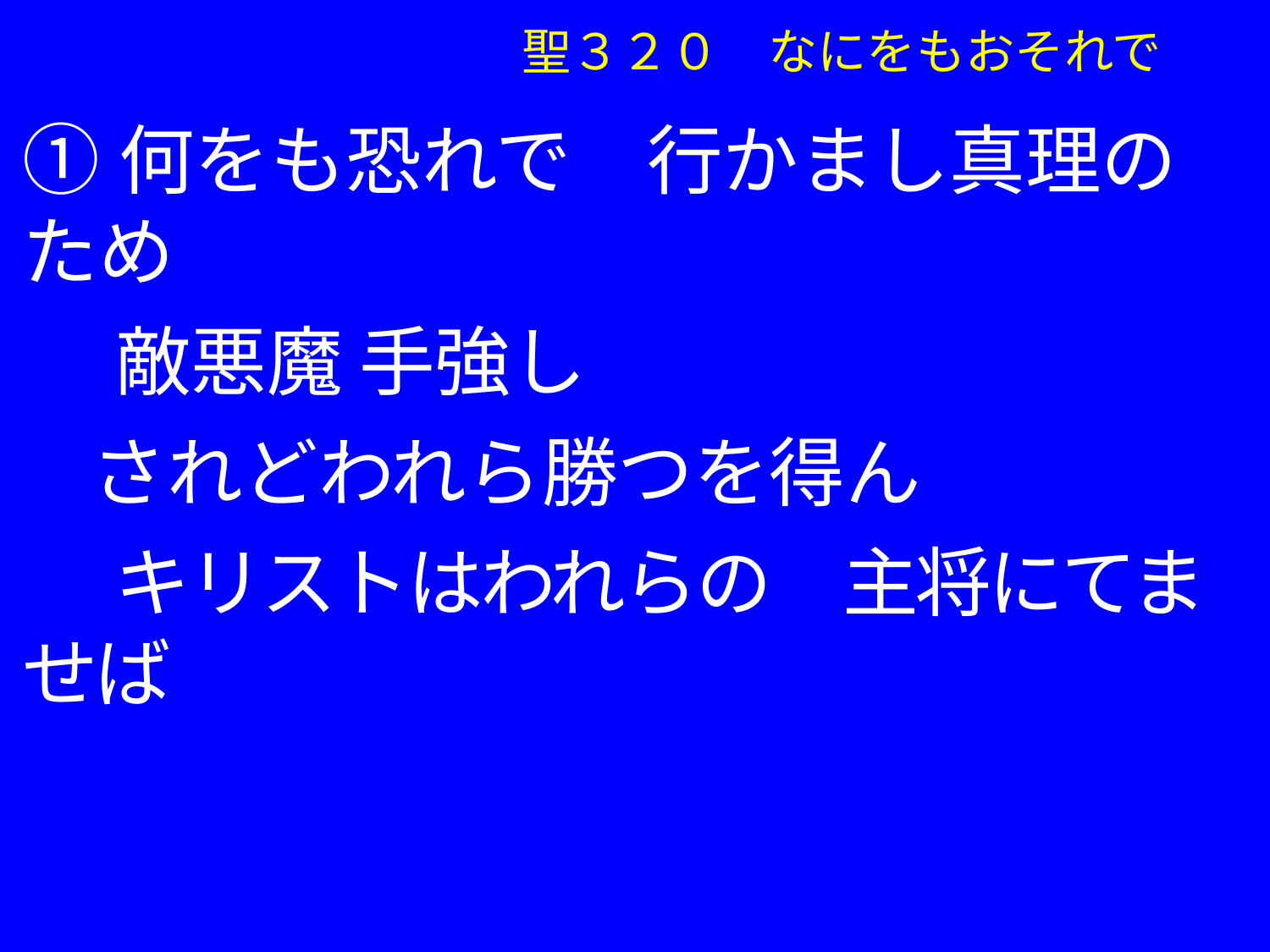

聖３２０　なにをもおそれで
①何をも恐れで　行かまし真理のため
　 敵悪魔 手強し
   されどわれら勝つを得ん
　 キリストはわれらの　主将にてませば